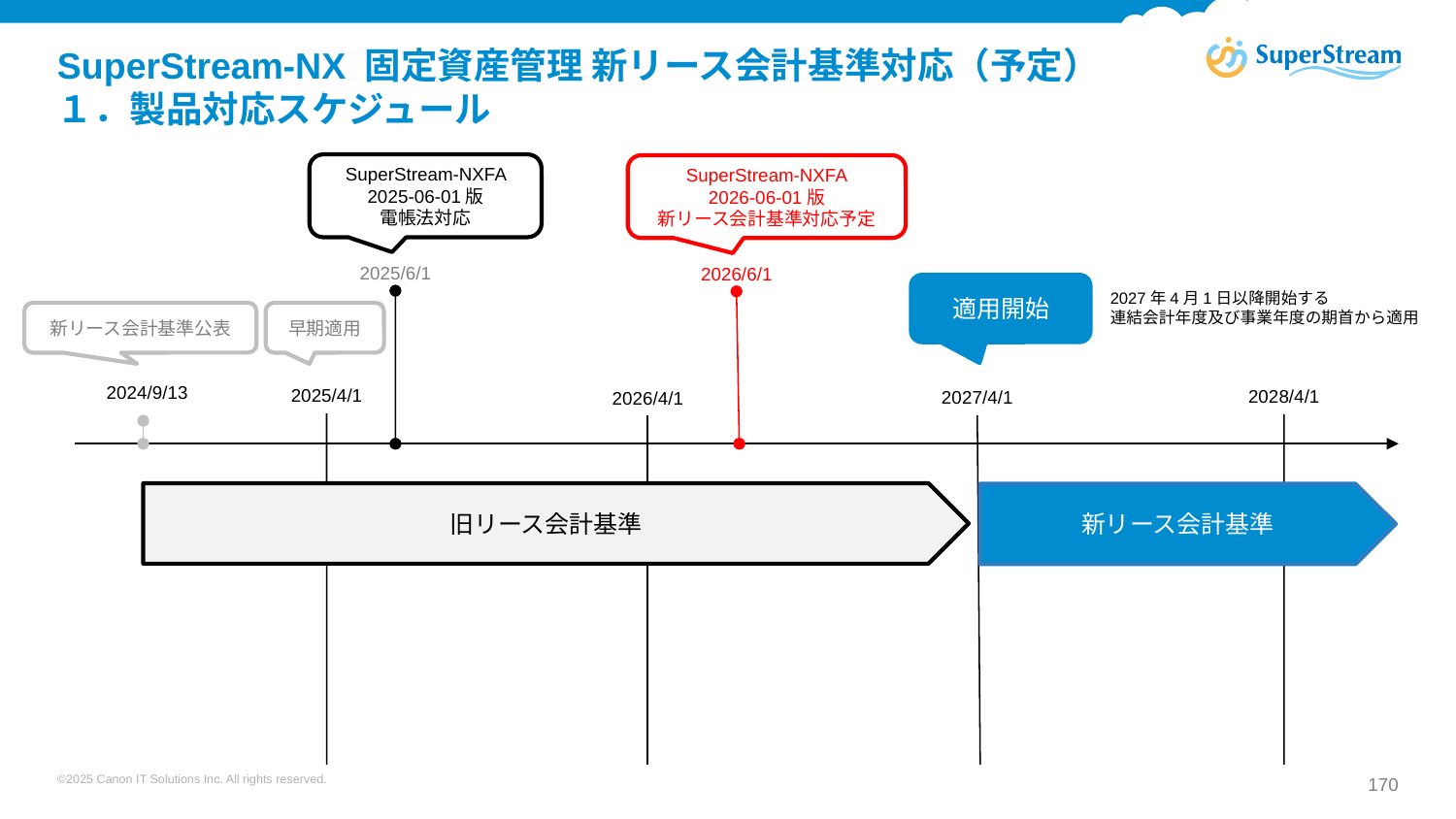

# SuperStream-NX 固定資産管理 新リース会計基準対応（予定） １．製品対応スケジュール
SuperStream-NXFA 2025-06-01版
電帳法対応
SuperStream-NXFA
2026-06-01版
新リース会計基準対応予定
2025/6/1
2026/6/1
適用開始
2027年4月1日以降開始する
連結会計年度及び事業年度の期首から適用
早期適用
新リース会計基準公表
2024/9/13
2025/4/1
2028/4/1
2027/4/1
2026/4/1
旧リース会計基準
新リース会計基準
©2025 Canon IT Solutions Inc. All rights reserved.
170